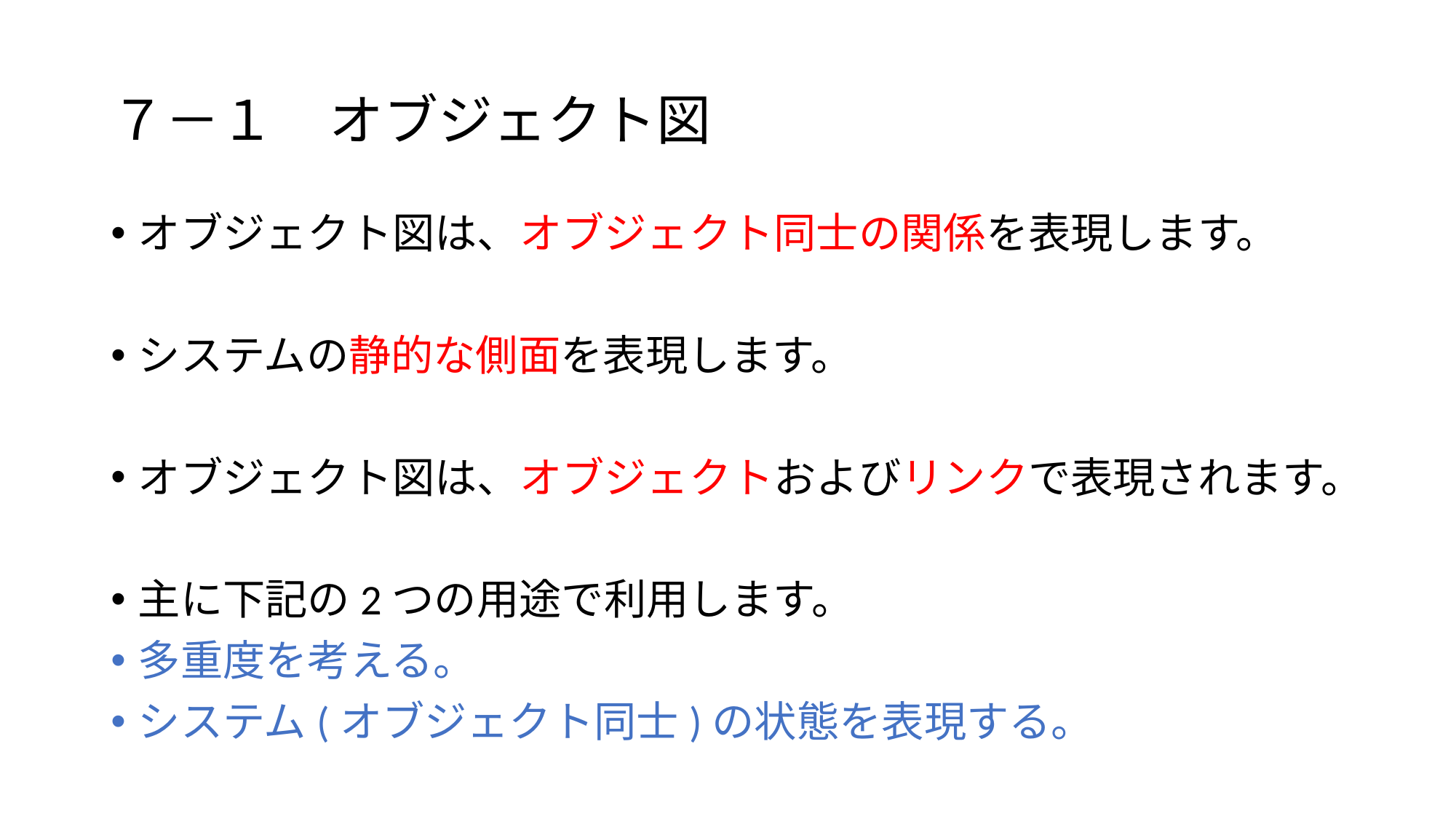

# ７－１　オブジェクト図
オブジェクト図は、オブジェクト同士の関係を表現します。

システムの静的な側面を表現します。

オブジェクト図は、オブジェクトおよびリンクで表現されます。

主に下記の2つの用途で利用します。
多重度を考える。
システム(オブジェクト同士)の状態を表現する。